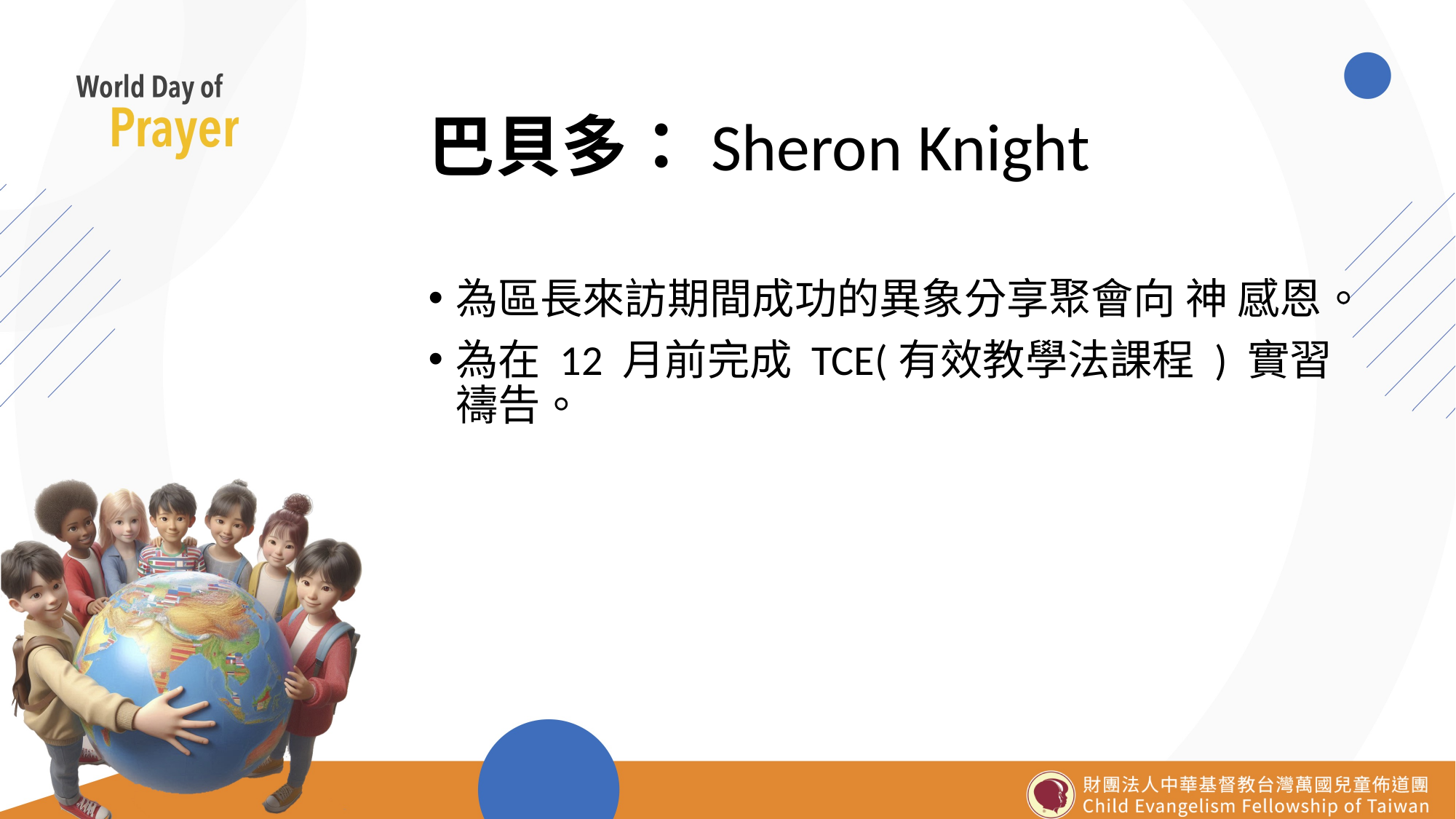

# 巴貝多：Sheron Knight
為區長來訪期間成功的異象分享聚會向 神 感恩。
為在 12 月前完成 TCE(有效教學法課程 ) 實習禱告。